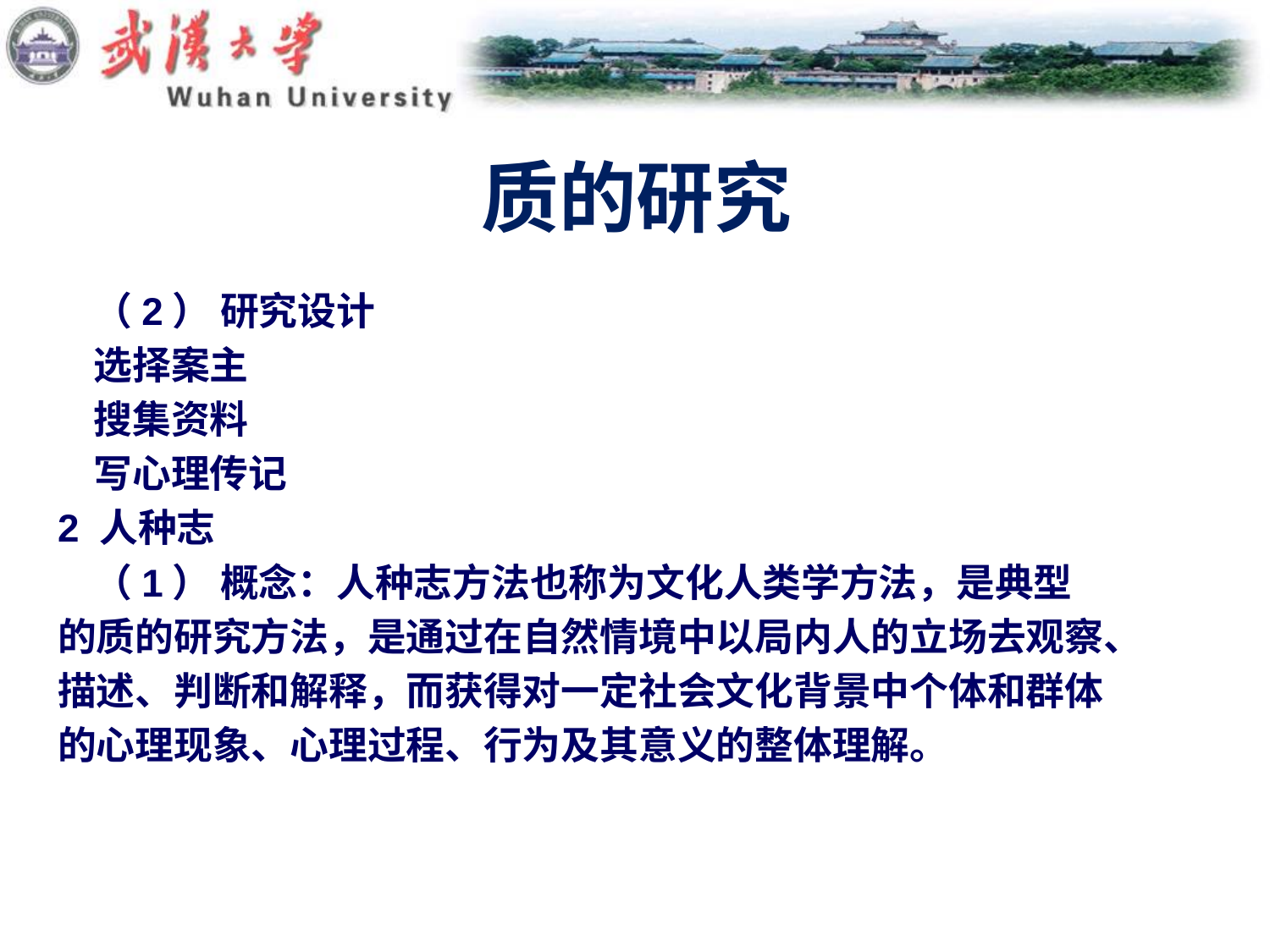

# 质的研究
   （2） 研究设计
   选择案主
   搜集资料
   写心理传记
2 人种志
   （1） 概念：人种志方法也称为文化人类学方法，是典型
的质的研究方法，是通过在自然情境中以局内人的立场去观察、
描述、判断和解释，而获得对一定社会文化背景中个体和群体
的心理现象、心理过程、行为及其意义的整体理解。